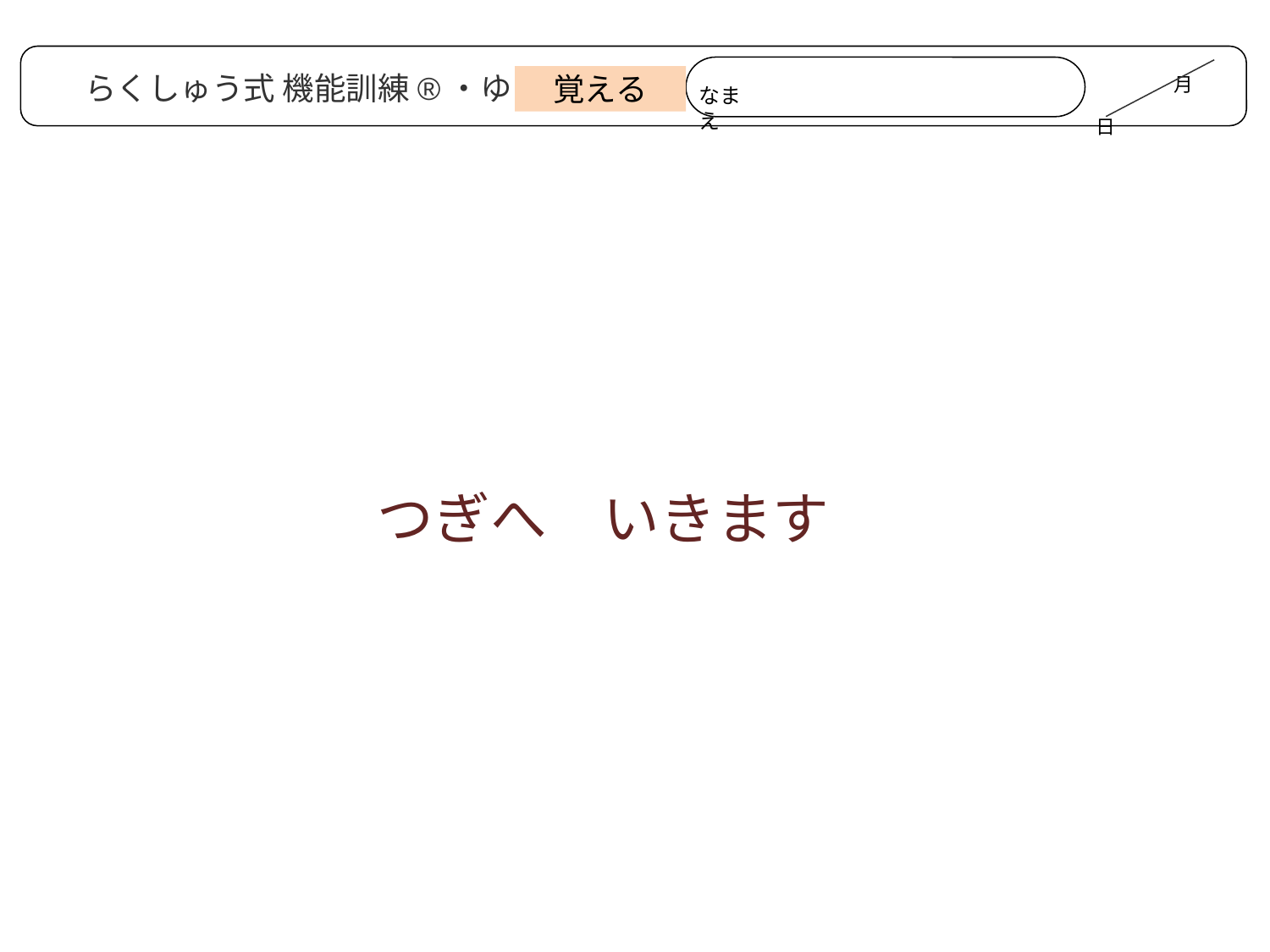

月
　　　　　　　　　　　　　日

なまえ
らくしゅう式 機能訓練®・ゆうゆう
覚える
つぎへ　いきます